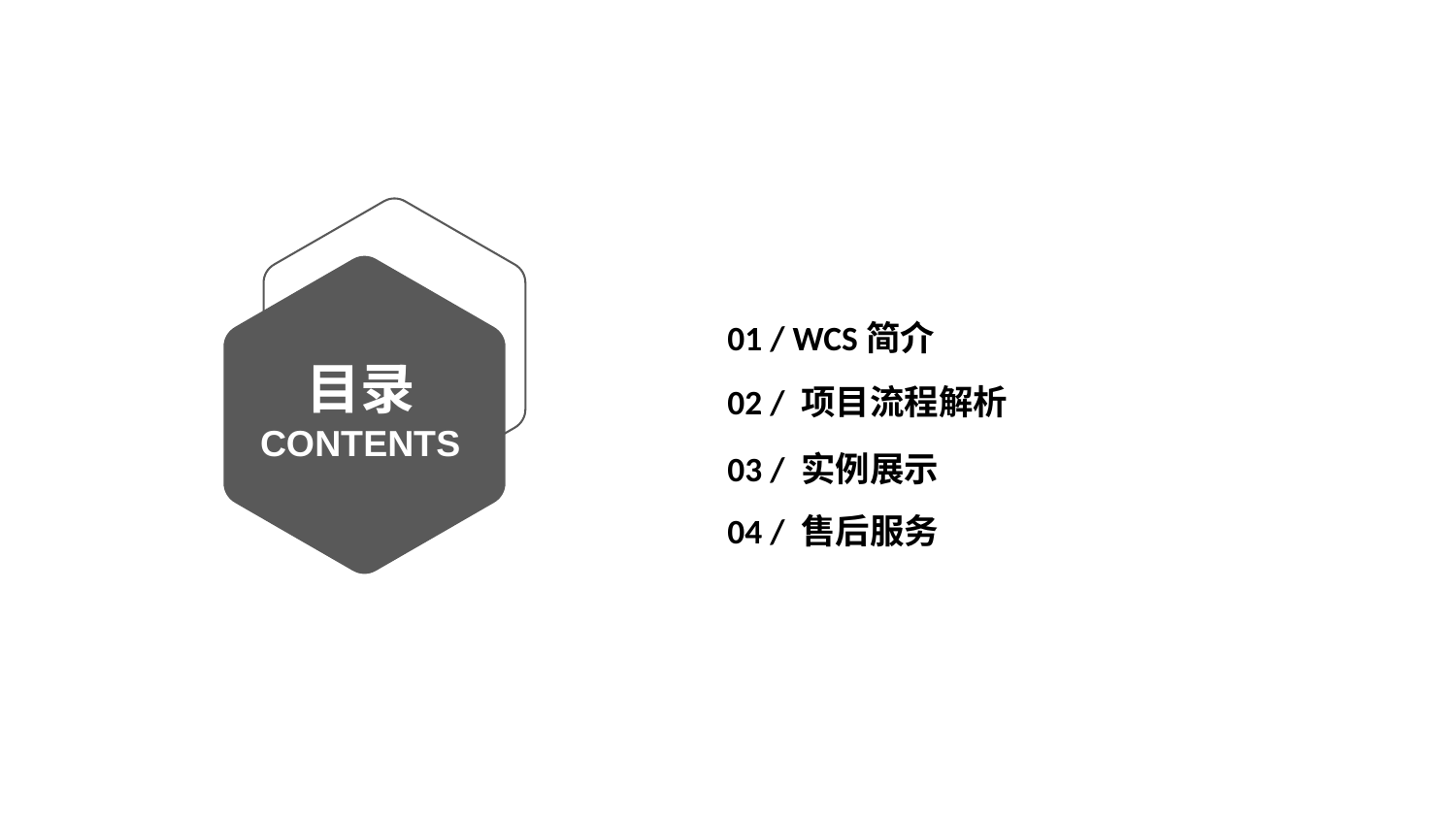

01 / WCS简介
目录
CONTENTS
02 / 项目流程解析
03 / 实例展示
04 / 售后服务